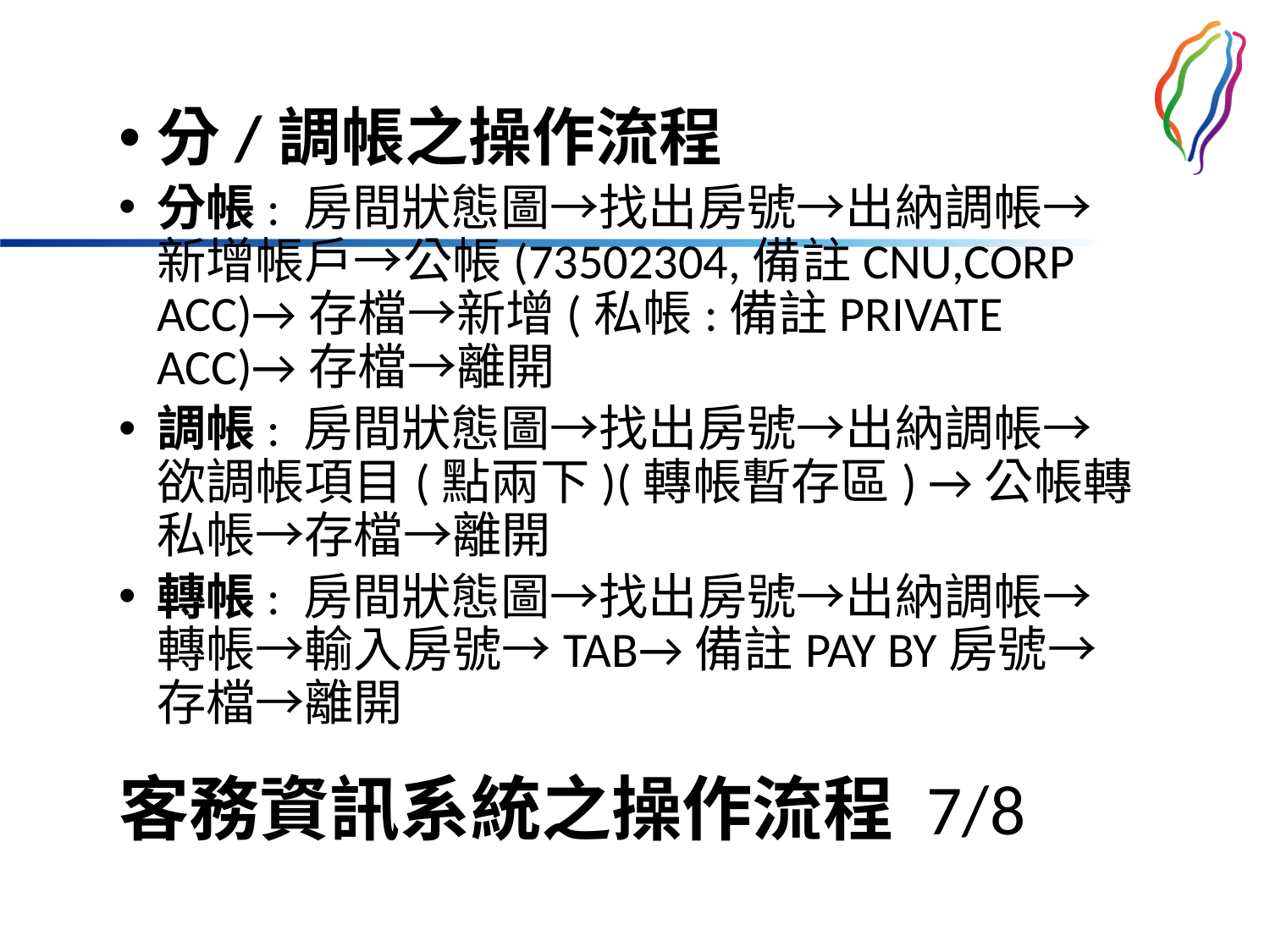

分/調帳之操作流程
分帳: 房間狀態圖→找出房號→出納調帳→新增帳戶→公帳(73502304,備註CNU,CORP ACC)→存檔→新增(私帳:備註PRIVATE ACC)→存檔→離開
調帳: 房間狀態圖→找出房號→出納調帳→欲調帳項目(點兩下)(轉帳暫存區) →公帳轉私帳→存檔→離開
轉帳: 房間狀態圖→找出房號→出納調帳→轉帳→輸入房號→TAB→備註PAY BY房號→存檔→離開
# 客務資訊系統之操作流程 7/8